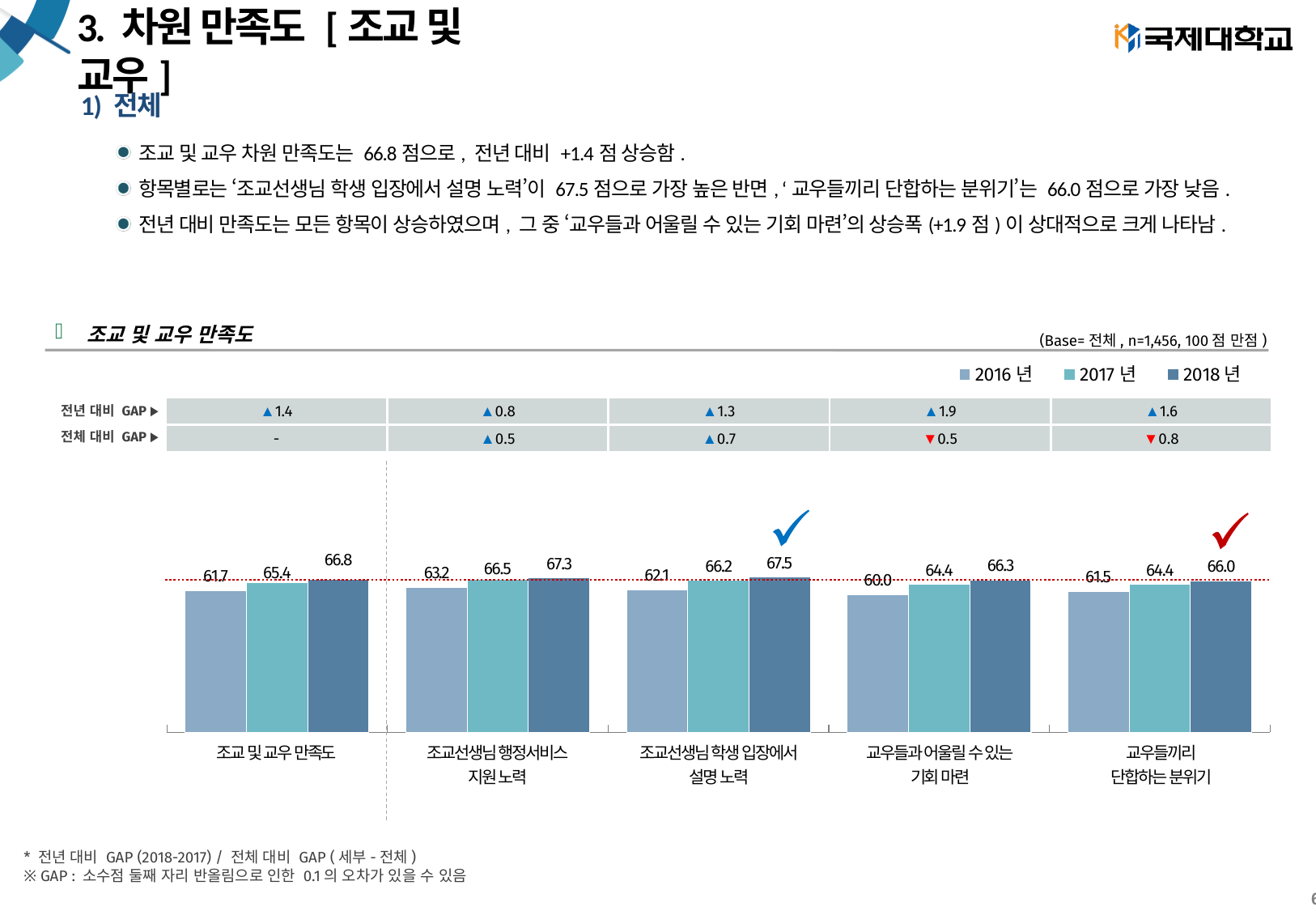

# 3. 차원 만족도 [조교 및 교우]
1) 전체
조교 및 교우 차원 만족도는 66.8점으로, 전년 대비 +1.4점 상승함.
항목별로는 ‘조교선생님 학생 입장에서 설명 노력’이 67.5점으로 가장 높은 반면, ‘교우들끼리 단합하는 분위기’는 66.0점으로 가장 낮음.
전년 대비 만족도는 모든 항목이 상승하였으며, 그 중 ‘교우들과 어울릴 수 있는 기회 마련’의 상승폭(+1.9점)이 상대적으로 크게 나타남.
조교 및 교우 만족도
(Base=전체, n=1,456, 100점 만점)

### Chart

| Category | 2016년 | 2017년 | 2018년 |
|---|---|---|---|
| ● 조교 및 교우 만족도 | 61.682119685662585 | 65.35242525930445 | 66.78415864280096 |
| 조교선생님 행정서비스지원 노력 | 63.18408005427407 | 66.46259914582059 | 67.28564878489689 |
| 조교선생님 학생 입장에서 설명 노력 | 62.12121234735413 | 66.21813186813185 | 67.50343878947052 |
| 교우들과 어울릴 수 있는기회 마련 | 59.986412499999986 | 64.35555555555558 | 66.32278771205645 |
| 교우들끼리단합하는 분위기 | 61.451246938775476 | 64.35391198044006 | 66.02475928477999 |
| ▲1.4 | ▲0.8 | ▲1.3 | ▲1.9 | ▲1.6 |
| --- | --- | --- | --- | --- |
| - | ▲0.5 | ▲0.7 | ▼0.5 | ▼0.8 |
전년 대비 GAP ▶
전체 대비 GAP ▶

| 조교 및 교우 만족도 | 조교선생님 행정서비스 지원 노력 | 조교선생님 학생 입장에서 설명 노력 | 교우들과 어울릴 수 있는 기회 마련 | 교우들끼리 단합하는 분위기 |
| --- | --- | --- | --- | --- |
* 전년 대비 GAP (2018-2017) / 전체 대비 GAP (세부-전체)
※ GAP : 소수점 둘째 자리 반올림으로 인한 0.1의 오차가 있을 수 있음